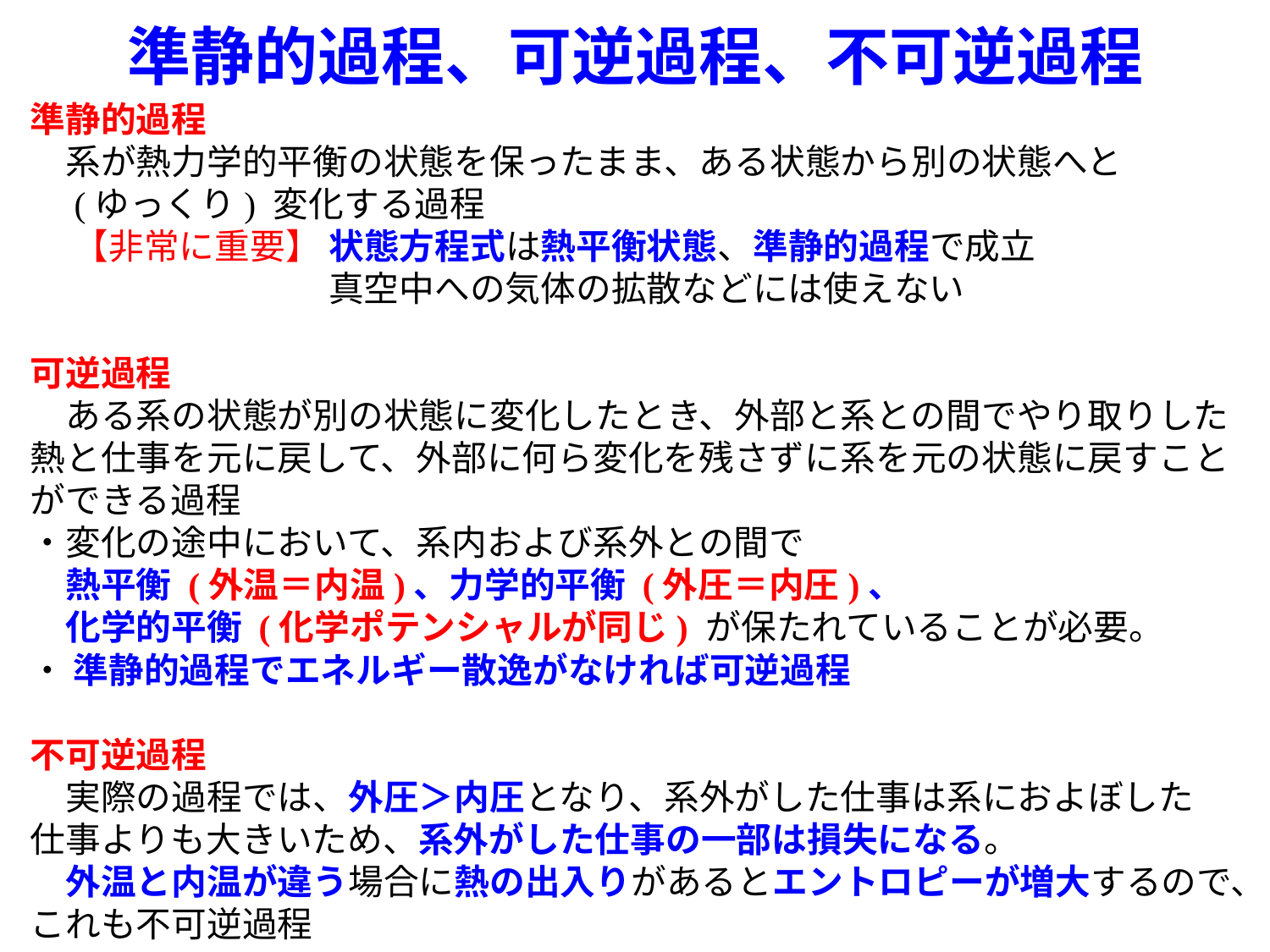

# 準静的過程、可逆過程、不可逆過程
準静的過程
　系が熱力学的平衡の状態を保ったまま、ある状態から別の状態へと
　(ゆっくり) 変化する過程
　 【非常に重要】 状態方程式は熱平衡状態、準静的過程で成立
　　　　　　　　  真空中への気体の拡散などには使えない

可逆過程
　ある系の状態が別の状態に変化したとき、外部と系との間でやり取りした熱と仕事を元に戻して、外部に何ら変化を残さずに系を元の状態に戻すことができる過程
・変化の途中において、系内および系外との間で
　熱平衡 (外温＝内温)、力学的平衡 (外圧＝内圧)、
　化学的平衡 (化学ポテンシャルが同じ) が保たれていることが必要。
・ 準静的過程でエネルギー散逸がなければ可逆過程

不可逆過程
　実際の過程では、外圧＞内圧となり、系外がした仕事は系におよぼした
仕事よりも大きいため、系外がした仕事の一部は損失になる。
　外温と内温が違う場合に熱の出入りがあるとエントロピーが増大するので、これも不可逆過程